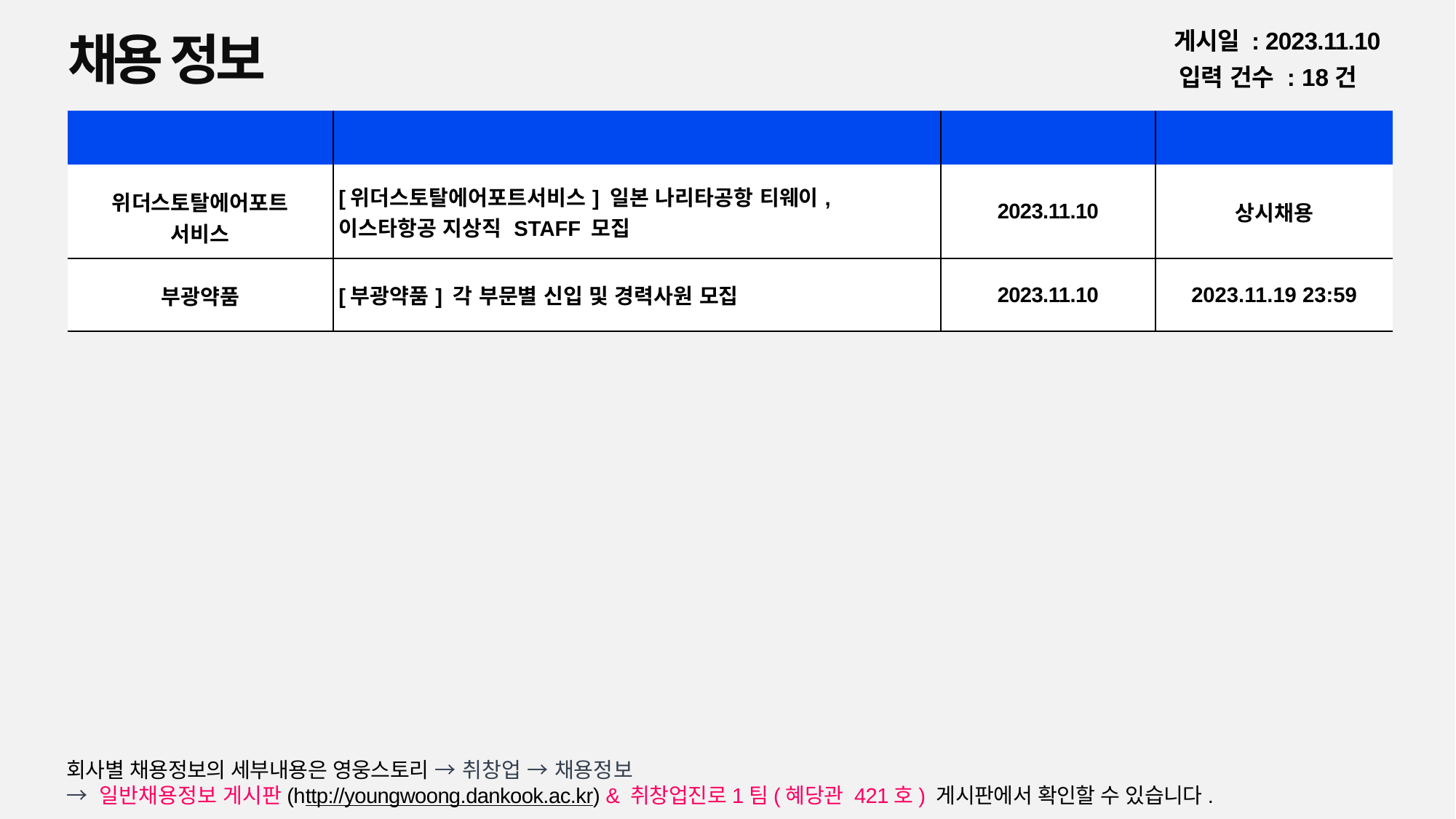

채용 정보
게시일 : 2023.11.10
입력 건수 : 18건
| 회사명 | 공고명 | 등록일 | 마감일 |
| --- | --- | --- | --- |
| 위더스토탈에어포트 서비스 | [위더스토탈에어포트서비스] 일본 나리타공항 티웨이, 이스타항공 지상직 STAFF 모집 | 2023.11.10 | 상시채용 |
| 부광약품 | [부광약품] 각 부문별 신입 및 경력사원 모집 | 2023.11.10 | 2023.11.19 23:59 |
회사별 채용정보의 세부내용은 영웅스토리 → 취창업 → 채용정보
→ 일반채용정보 게시판(http://youngwoong.dankook.ac.kr) & 취창업진로1팀(혜당관 421호) 게시판에서 확인할 수 있습니다.